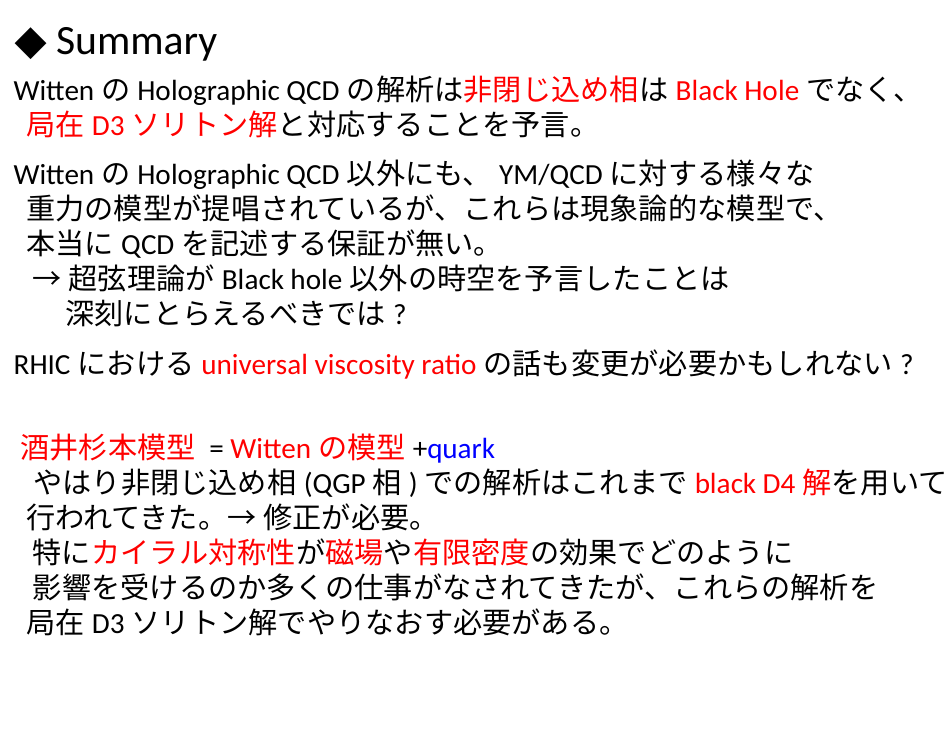

◆ Summary
 WittenのHolographic QCDの解析は非閉じ込め相はBlack Holeでなく、
   局在D3ソリトン解と対応することを予言。
 WittenのHolographic QCD以外にも、YM/QCDに対する様々な
   重力の模型が提唱されているが、これらは現象論的な模型で、
   本当にQCDを記述する保証が無い。
    → 超弦理論がBlack hole以外の時空を予言したことは
         深刻にとらえるべきでは?
 RHICにおけるuniversal viscosity ratioの話も変更が必要かもしれない?
 酒井杉本模型 = Wittenの模型+quark
   やはり非閉じ込め相(QGP相)での解析はこれまでblack D4解を用いて
   行われてきた。→ 修正が必要。
    特にカイラル対称性が磁場や有限密度の効果でどのように
    影響を受けるのか多くの仕事がなされてきたが、これらの解析を
   局在D3ソリトン解でやりなおす必要がある。